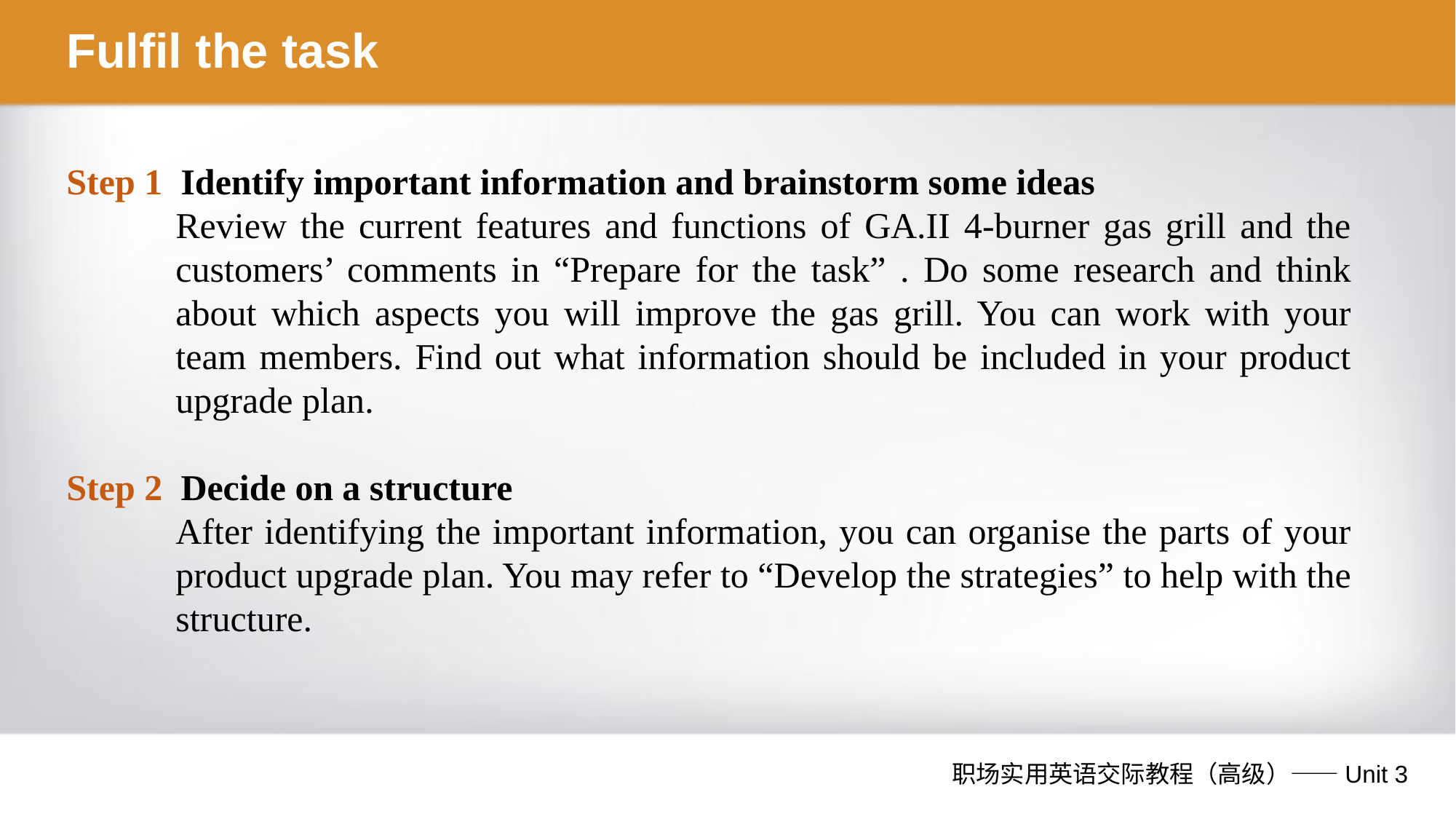

Fulfil the task
Step 1  Identify important information and brainstorm some ideas
Review the current features and functions of GA.II 4-burner gas grill and the customers’ comments in “Prepare for the task” . Do some research and think about which aspects you will improve the gas grill. You can work with your team members. Find out what information should be included in your product upgrade plan.

Step 2  Decide on a structure
After identifying the important information, you can organise the parts of your product upgrade plan. You may refer to “Develop the strategies” to help with the structure.
职场实用英语交际教程（高级）——Unit 3